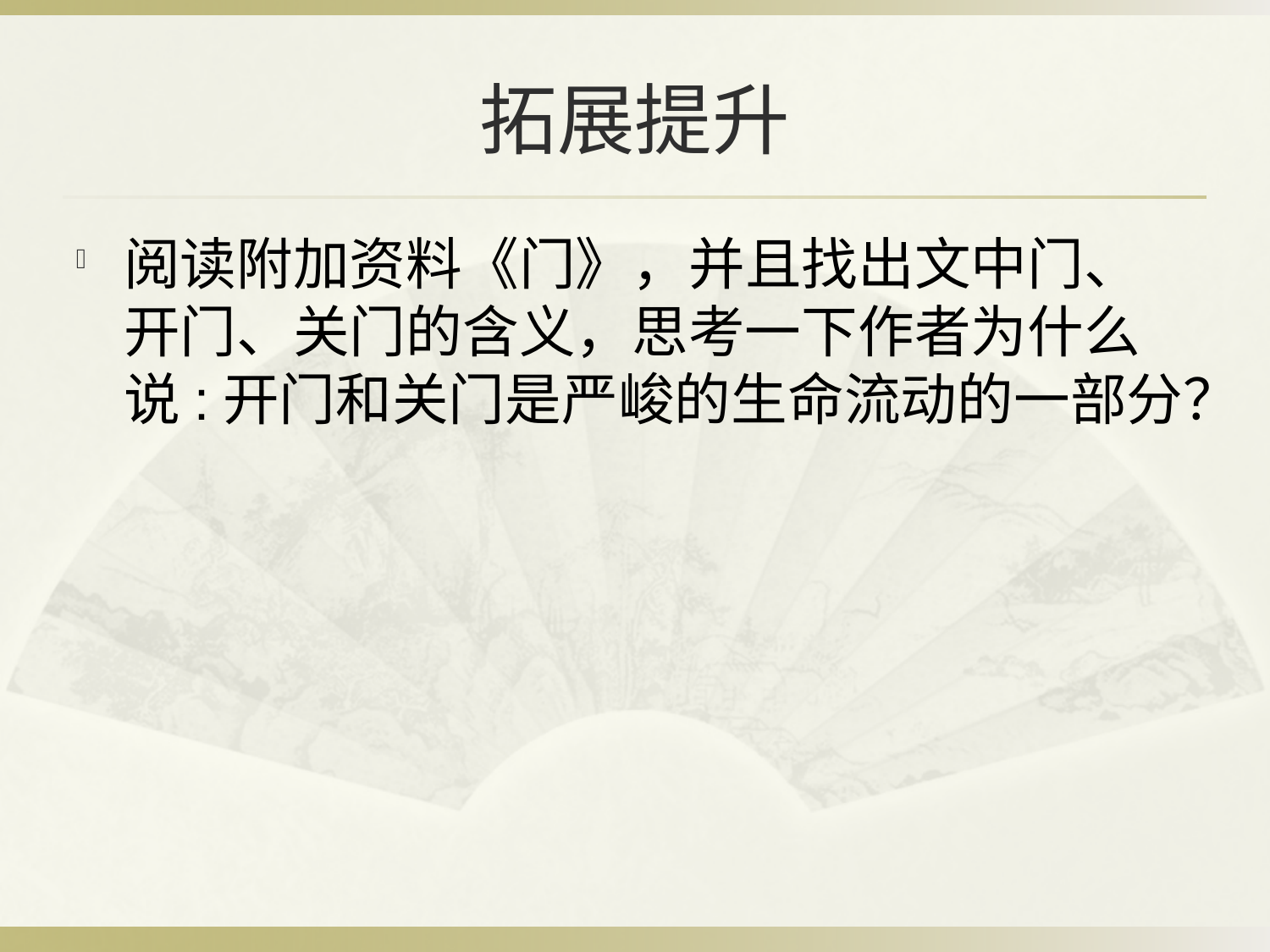

# 拓展提升
阅读附加资料《门》，并且找出文中门、开门、关门的含义，思考一下作者为什么说:开门和关门是严峻的生命流动的一部分？